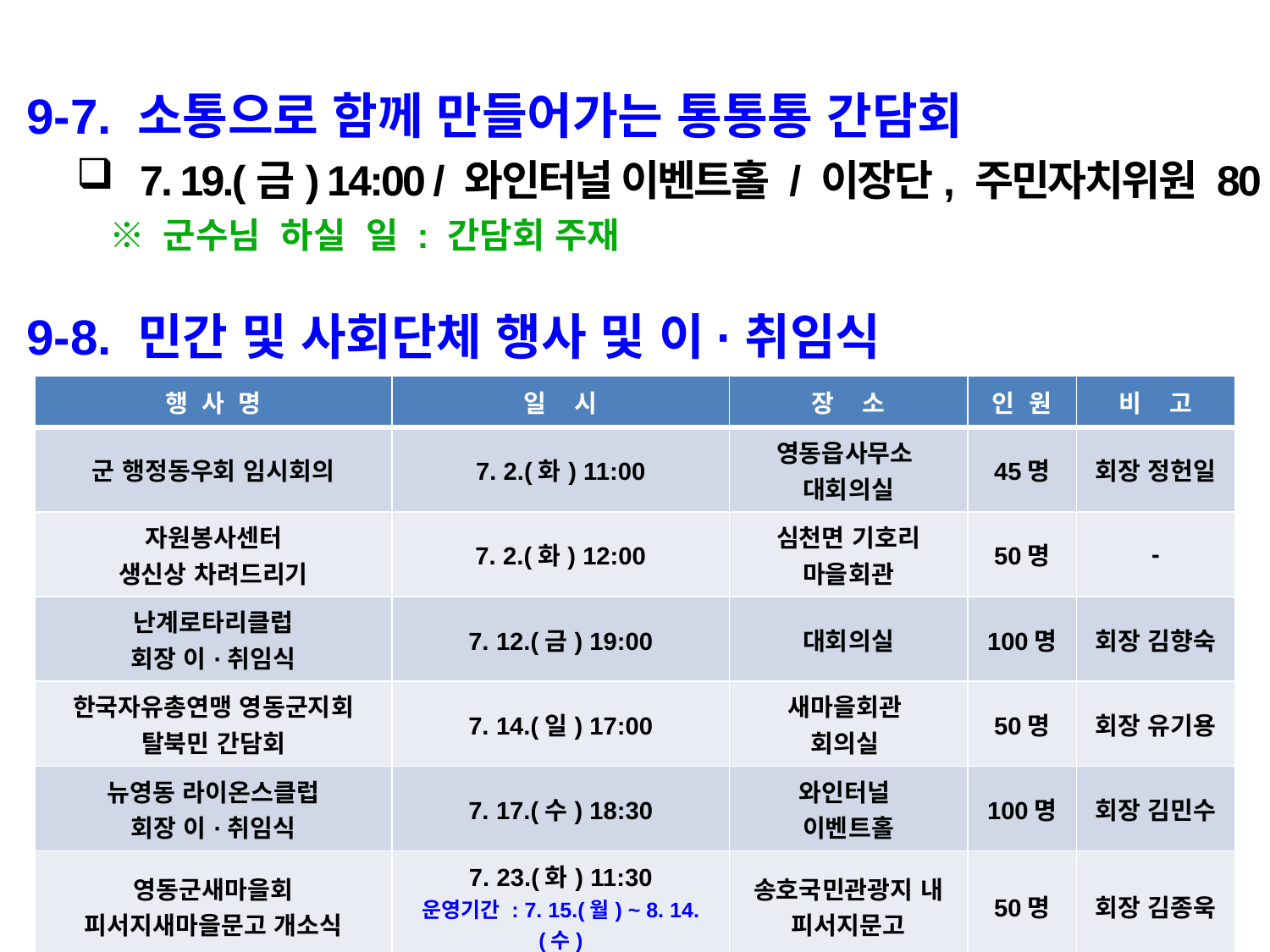

9-7. 소통으로 함께 만들어가는 통통통 간담회
7. 19.(금) 14:00 / 와인터널 이벤트홀 / 이장단, 주민자치위원 80명
   ※ 군수님  하실  일 : 간담회 주재
 9-8. 민간 및 사회단체 행사 및 이·취임식
| 행 사 명 | 일 시 | 장 소 | 인 원 | 비 고 |
| --- | --- | --- | --- | --- |
| 군 행정동우회 임시회의 | 7. 2.(화) 11:00 | 영동읍사무소 대회의실 | 45명 | 회장 정헌일 |
| 자원봉사센터 생신상 차려드리기 | 7. 2.(화) 12:00 | 심천면 기호리 마을회관 | 50명 | - |
| 난계로타리클럽 회장 이·취임식 | 7. 12.(금) 19:00 | 대회의실 | 100명 | 회장 김향숙 |
| 한국자유총연맹 영동군지회 탈북민 간담회 | 7. 14.(일) 17:00 | 새마을회관 회의실 | 50명 | 회장 유기용 |
| 뉴영동 라이온스클럽 회장 이·취임식 | 7. 17.(수) 18:30 | 와인터널 이벤트홀 | 100명 | 회장 김민수 |
| 영동군새마을회 피서지새마을문고 개소식 | 7. 23.(화) 11:30 운영기간 : 7. 15.(월) ~ 8. 14.(수) | 송호국민관광지 내 피서지문고 | 50명 | 회장 김종욱 |